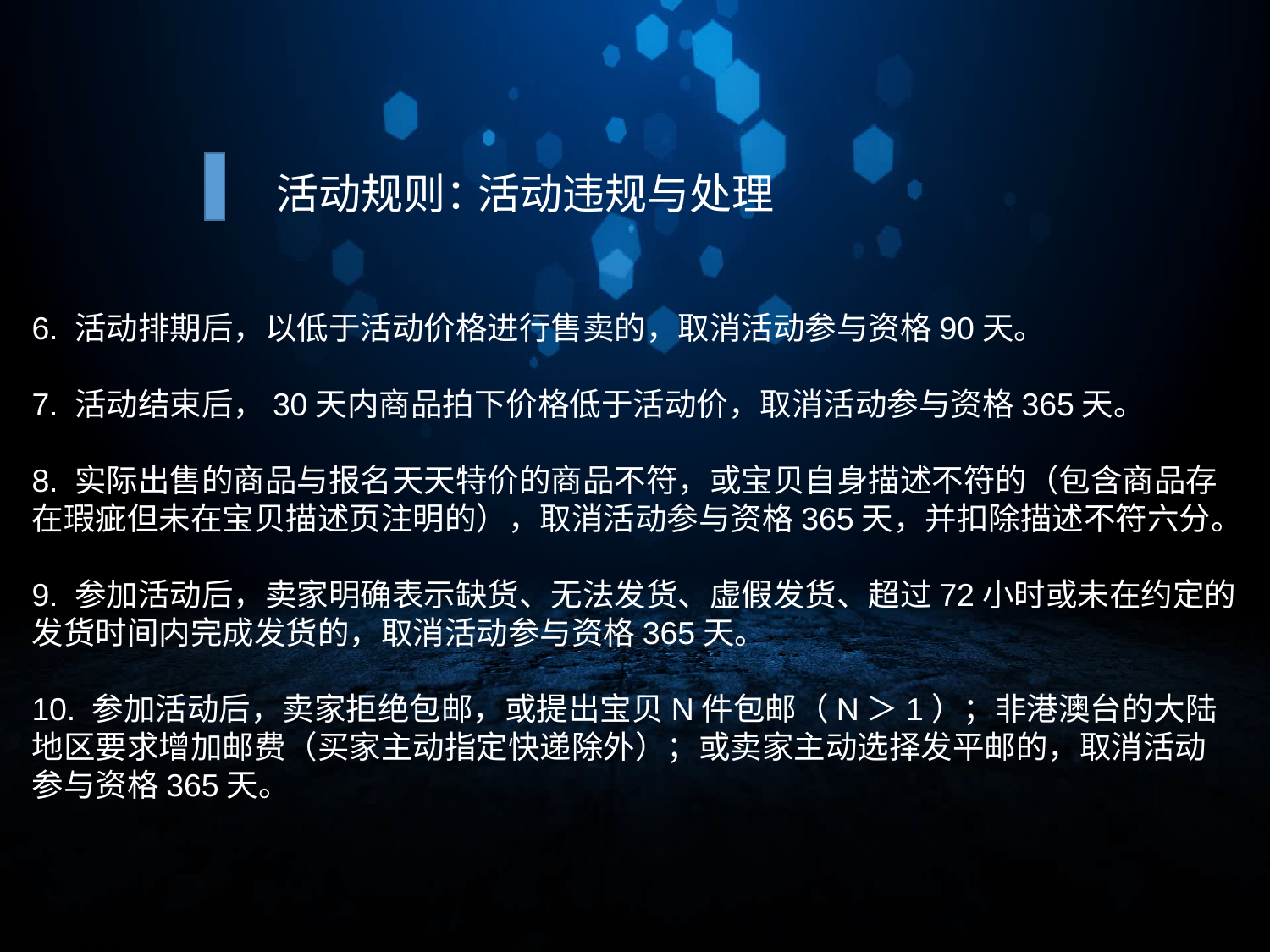

活动违规与处理
活动规则：

6. 活动排期后，以低于活动价格进行售卖的，取消活动参与资格90天。

7. 活动结束后，30天内商品拍下价格低于活动价，取消活动参与资格365天。

8. 实际出售的商品与报名天天特价的商品不符，或宝贝自身描述不符的（包含商品存在瑕疵但未在宝贝描述页注明的），取消活动参与资格365天，并扣除描述不符六分。

9. 参加活动后，卖家明确表示缺货、无法发货、虚假发货、超过72小时或未在约定的发货时间内完成发货的，取消活动参与资格365天。

10. 参加活动后，卖家拒绝包邮，或提出宝贝N件包邮（N＞1）；非港澳台的大陆地区要求增加邮费（买家主动指定快递除外）；或卖家主动选择发平邮的，取消活动参与资格365天。